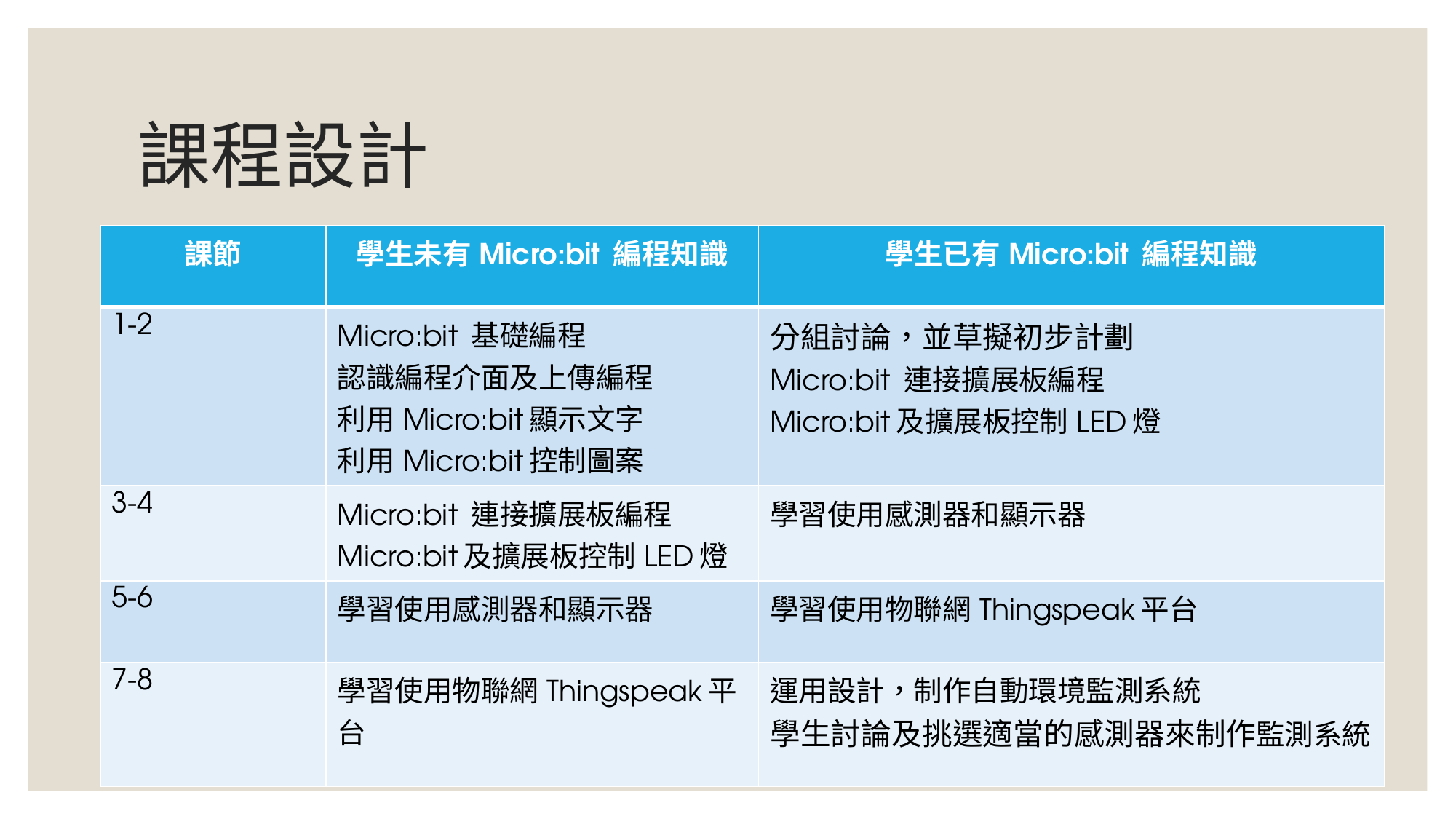

# 課程設計
| 課節 | 學生未有Micro:bit 編程知識 | 學生已有Micro:bit 編程知識 |
| --- | --- | --- |
| 1-2 | Micro:bit 基礎編程 認識編程介面及上傳編程 利用Micro:bit顯示文字 利用Micro:bit控制圖案 | 分組討論，並草擬初步計劃 Micro:bit 連接擴展板編程 Micro:bit及擴展板控制LED燈 |
| 3-4 | Micro:bit 連接擴展板編程 Micro:bit及擴展板控制LED燈 | 學習使用感測器和顯示器 |
| 5-6 | 學習使用感測器和顯示器 | 學習使用物聯網Thingspeak平台 |
| 7-8 | 學習使用物聯網Thingspeak平台 | 運用設計，制作自動環境監測系統 學生討論及挑選適當的感測器來制作監測系統 |